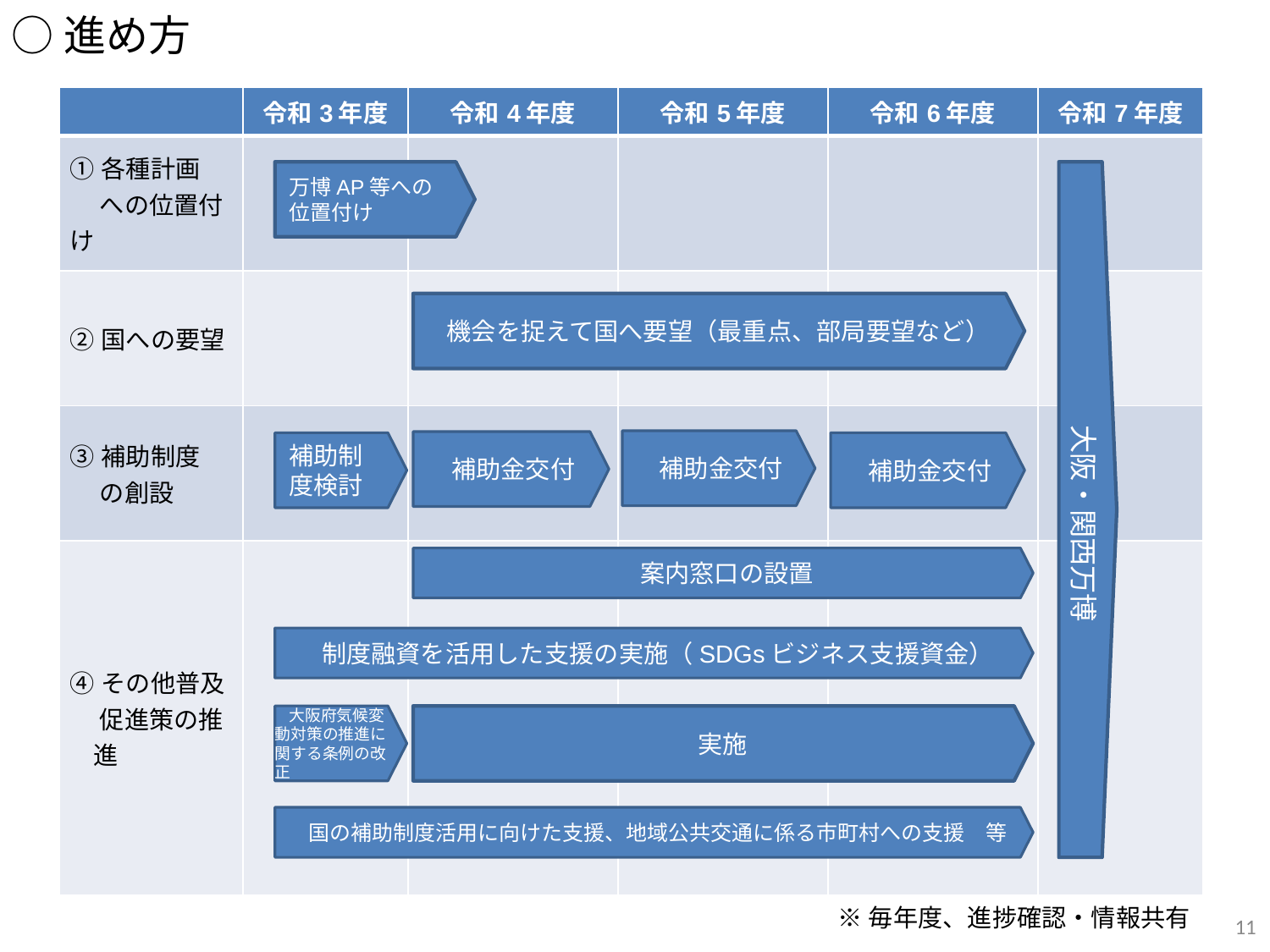

○進め方
|  | 令和3年度 | 令和4年度 | 令和5年度 | 令和6年度 | 令和7年度 |
| --- | --- | --- | --- | --- | --- |
| ①各種計画 　 への位置付け |  |  |  |  |  |
| ②国への要望 |  |  |  |  |  |
| ③補助制度 　 の創設 |  |  |  |  |  |
| ④その他普及 　 促進策の推進 |  |  |  |  |  |
万博AP等への
位置付け
大阪・関西万博
機会を捉えて国へ要望（最重点、部局要望など）
補助金交付
補助金交付
補助制
度検討
補助金交付
案内窓口の設置
制度融資を活用した支援の実施（SDGsビジネス支援資金）
大阪府気候変動対策の推進に関する条例の改正
実施
国の補助制度活用に向けた支援、地域公共交通に係る市町村への支援　等
※毎年度、進捗確認・情報共有
11